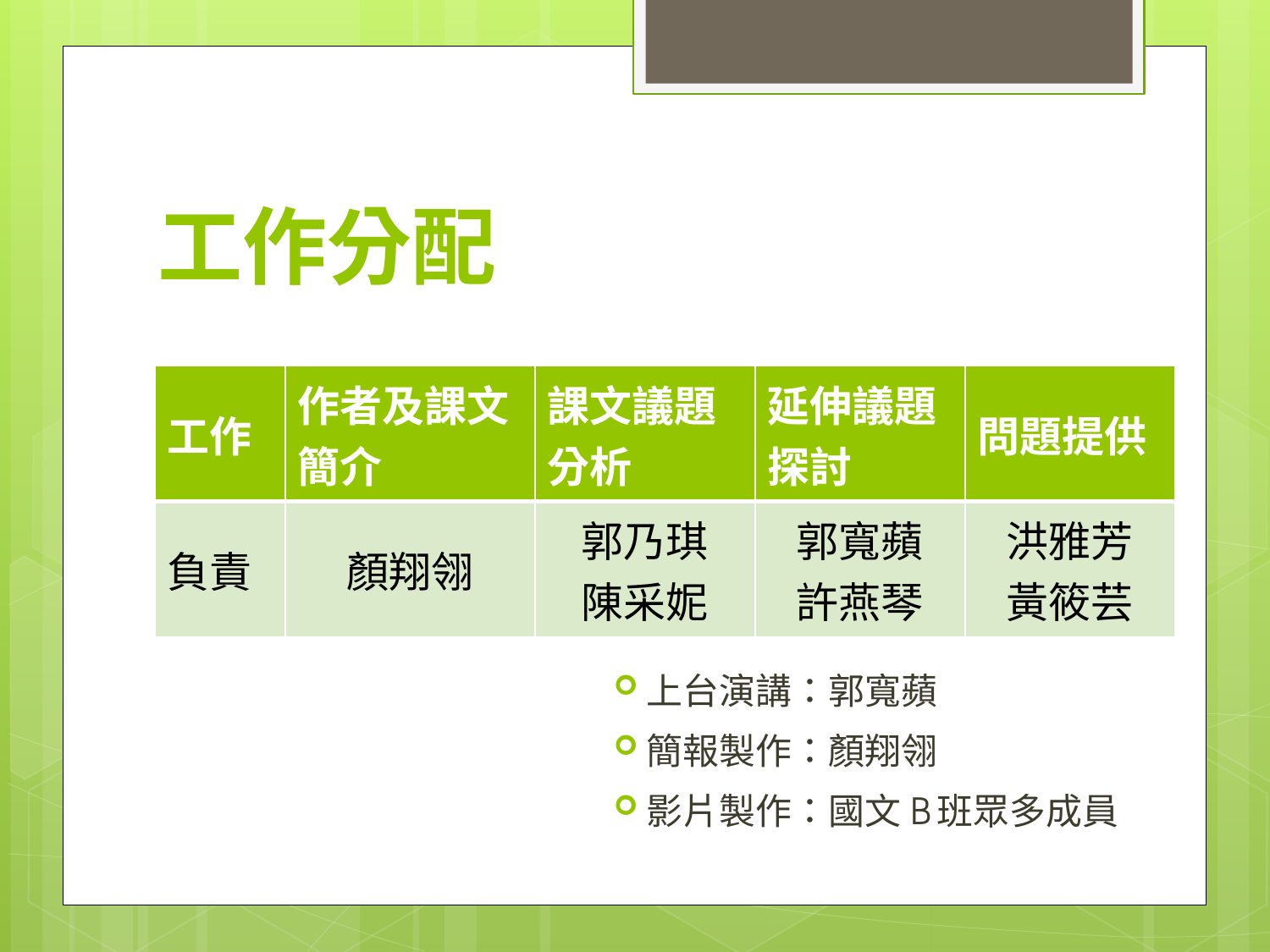

# 工作分配
| 工作 | 作者及課文簡介 | 課文議題分析 | 延伸議題探討 | 問題提供 |
| --- | --- | --- | --- | --- |
| 負責 | 顏翔翎 | 郭乃琪 陳采妮 | 郭寬蘋 許燕琴 | 洪雅芳 黃筱芸 |
上台演講：郭寬蘋
簡報製作：顏翔翎
影片製作：國文B班眾多成員